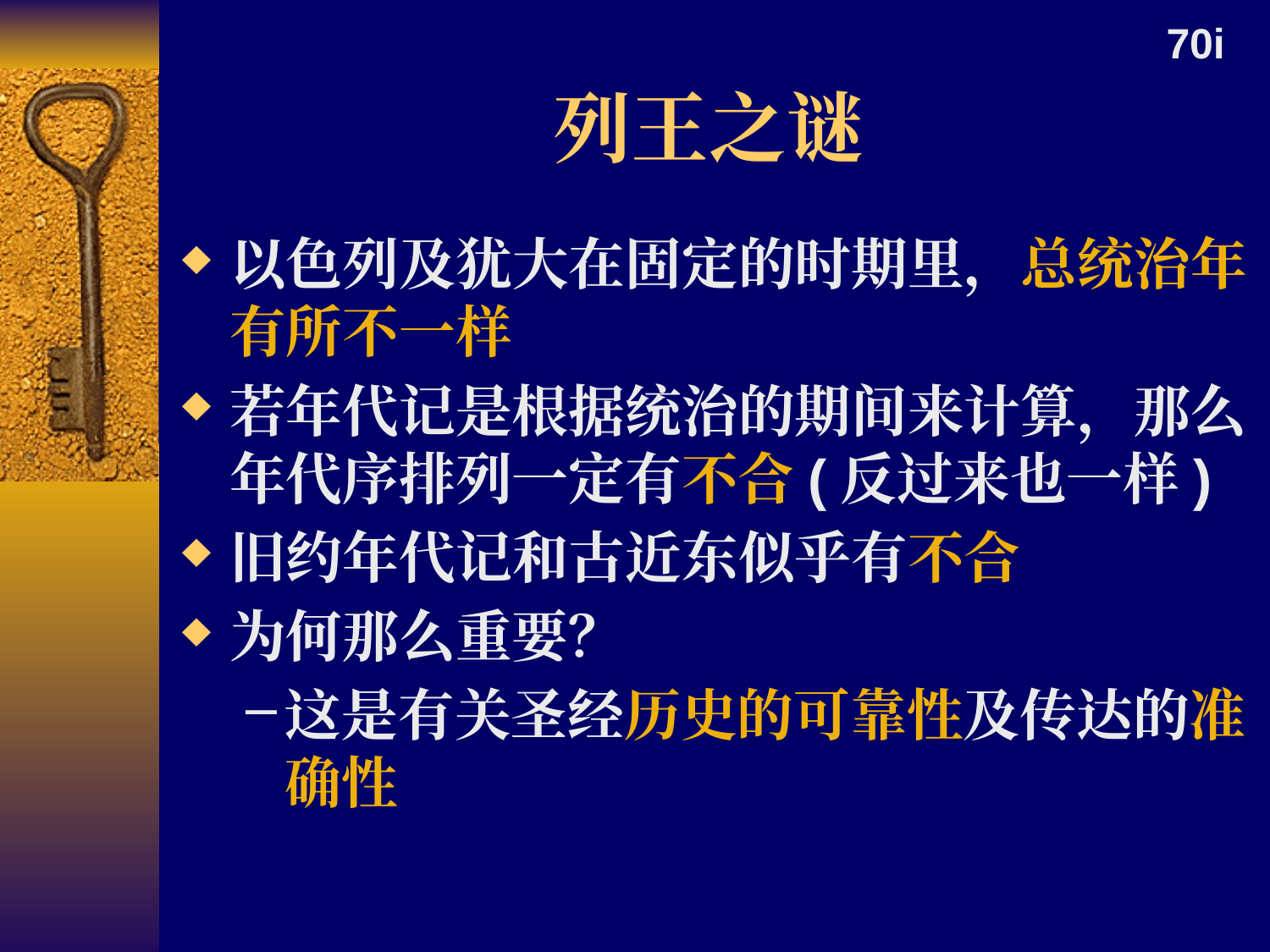

70i
# 列王之谜
以色列及犹大在固定的时期里，总统治年有所不一样
若年代记是根据统治的期间来计算，那么年代序排列一定有不合(反过来也一样)
旧约年代记和古近东似乎有不合
为何那么重要？
这是有关圣经历史的可靠性及传达的准确性